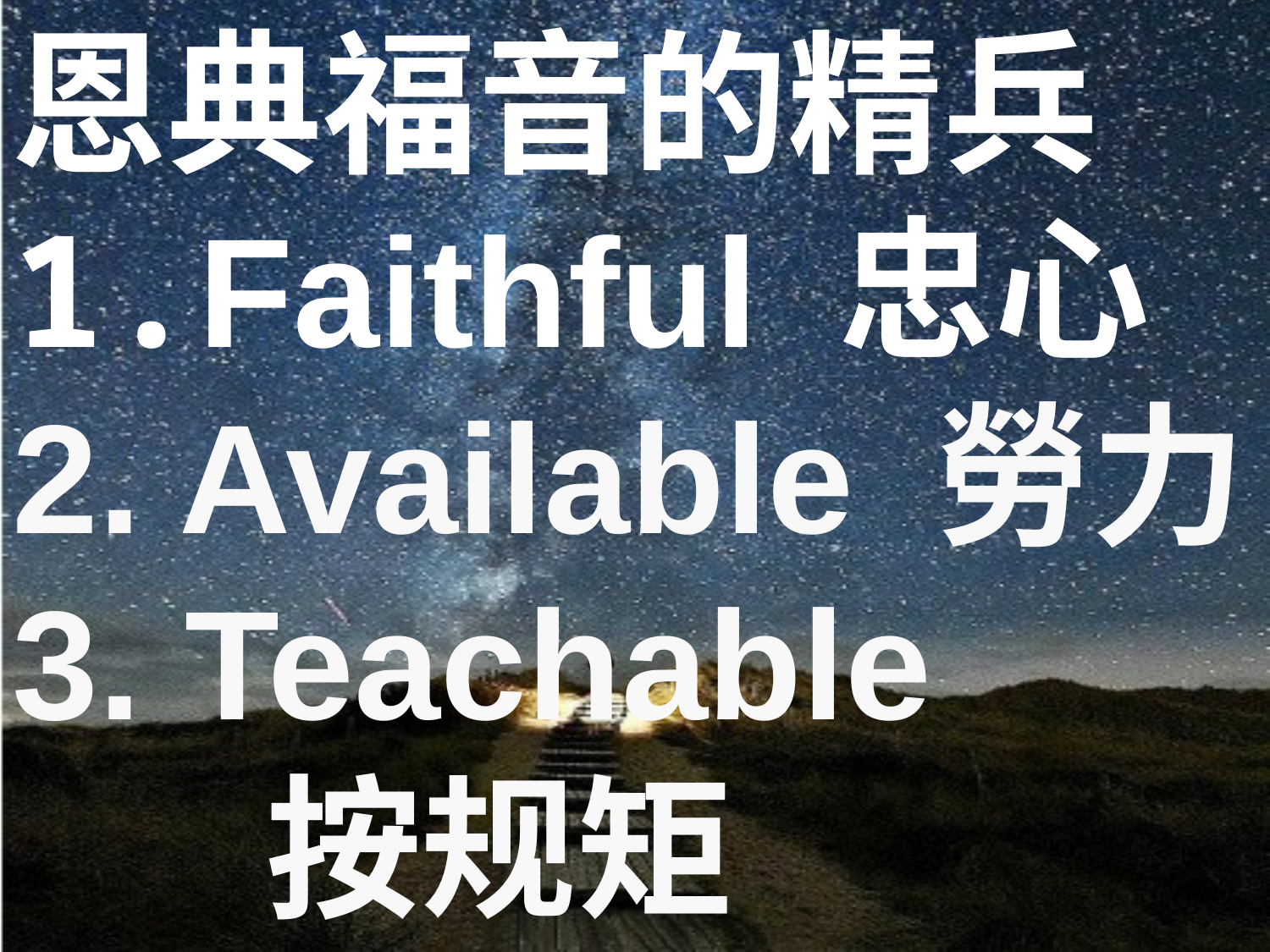

恩典福音的精兵
1.Faithful 忠心
2. Available 勞力
3. Teachable
		按规矩